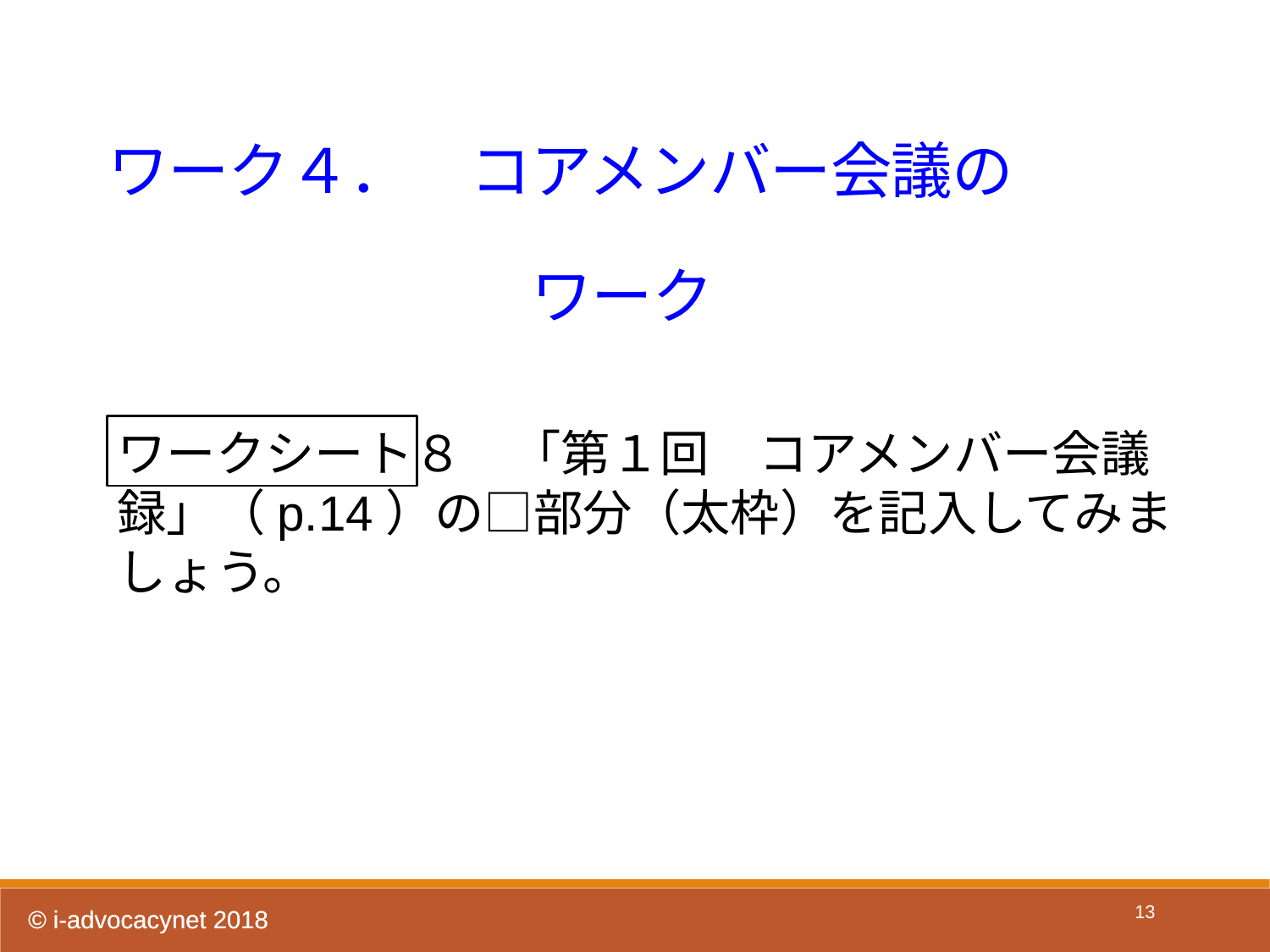

ワーク４．　コアメンバー会議の
　　　　　　　ワーク
ワークシート８　「第１回　コアメンバー会議録」（p.14）の□部分（太枠）を記入してみましょう。

13

© i-advocacynet 2018